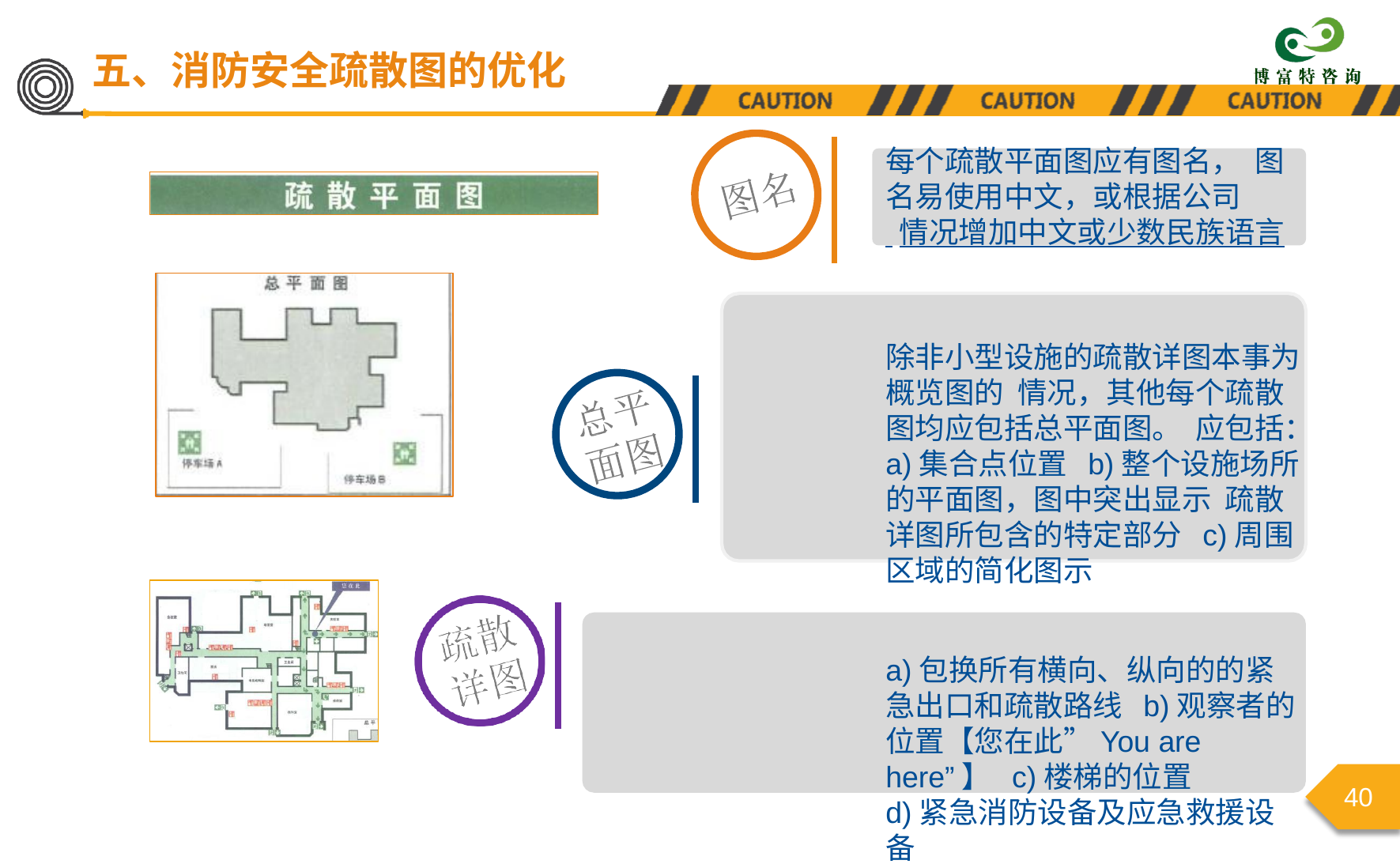

五、消防安全疏散图的优化

每个疏散平面图应有图名，  图名易使用中文，或根据公司
 情况增加中文或少数民族语言

除非小型设施的疏散详图本事为概览图的  情况，其他每个疏散图均应包括总平面图。  应包括：
a)集合点位置  b)整个设施场所的平面图，图中突出显示  疏散详图所包含的特定部分  c)周围区域的简化图示

a)包换所有横向、纵向的的紧急出口和疏散路线  b)观察者的位置【您在此”You are here”】  c)楼梯的位置
d)紧急消防设备及应急救援设备
  e)作为建筑特征的的电梯位置等

40